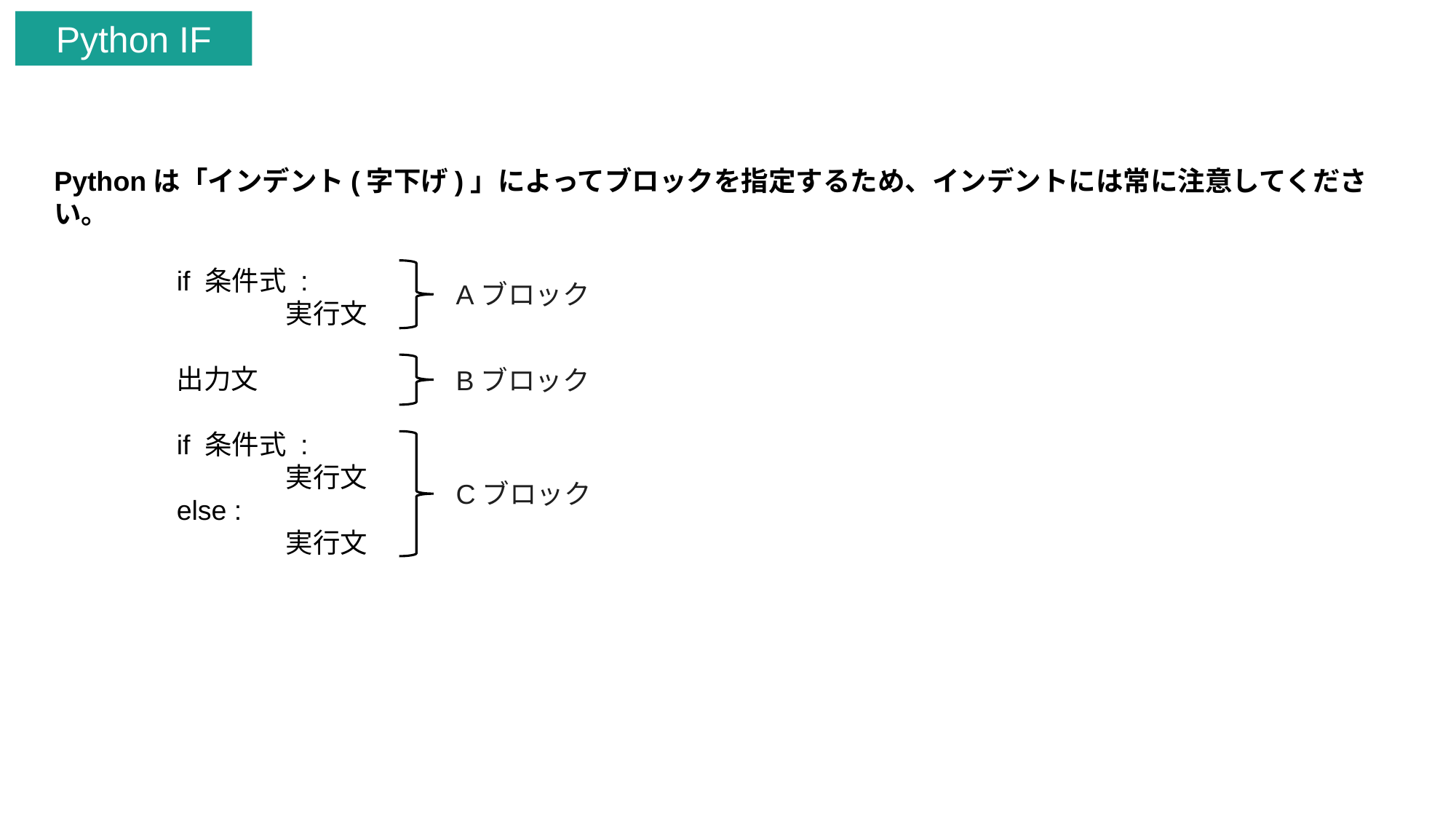

Python IF
Pythonは「インデント(字下げ)」によってブロックを指定するため、インデントには常に注意してください。
if 条件式 :
	実行文

出力文

if 条件式 :
	実行文
else :
	実行文

Aブロック

Bブロック

Cブロック